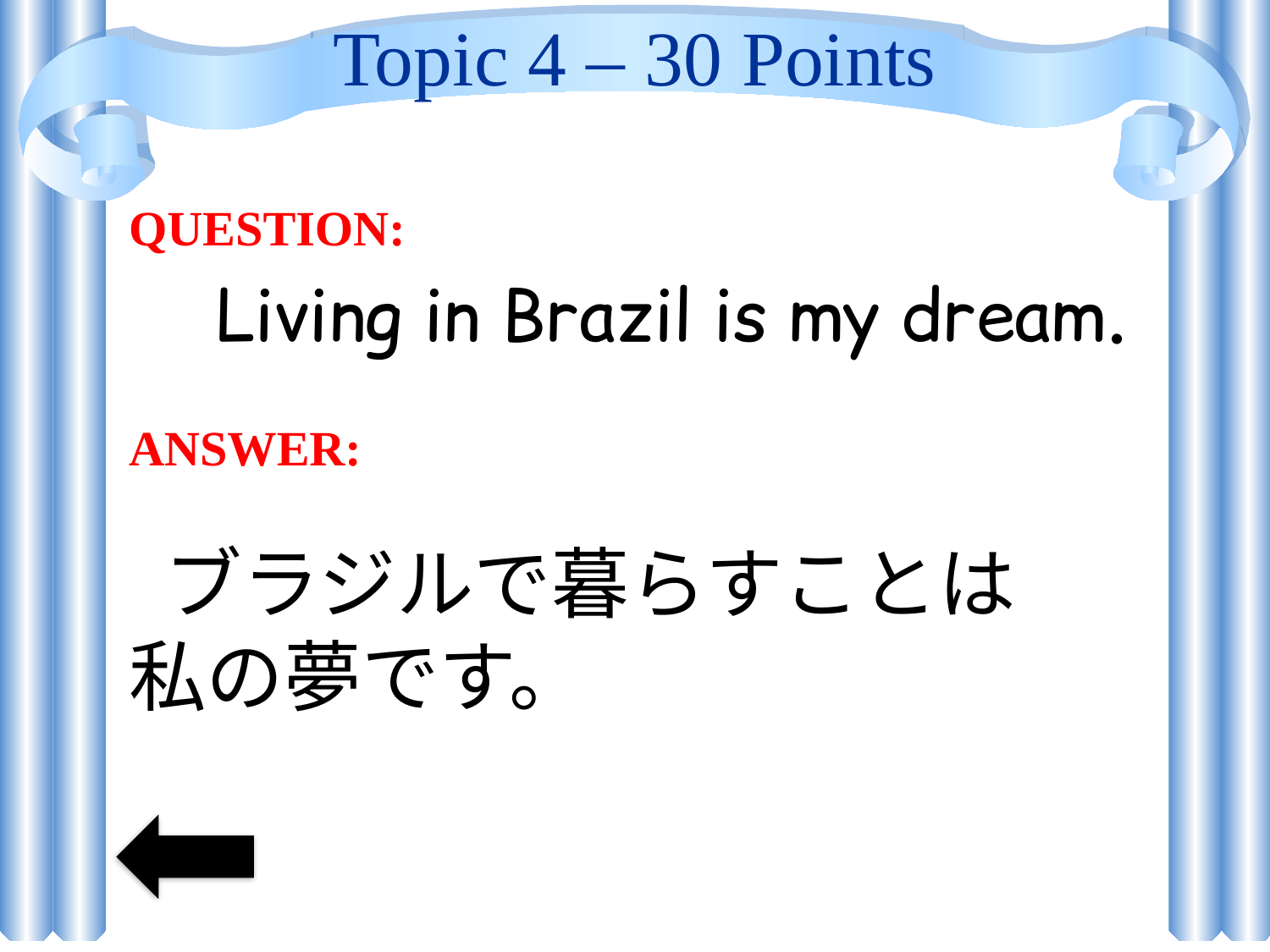

# Topic 4 – 30 Points
QUESTION:
　Living in Brazil is my dream.

ANSWER:

 ブラジルで暮らすことは
私の夢です。